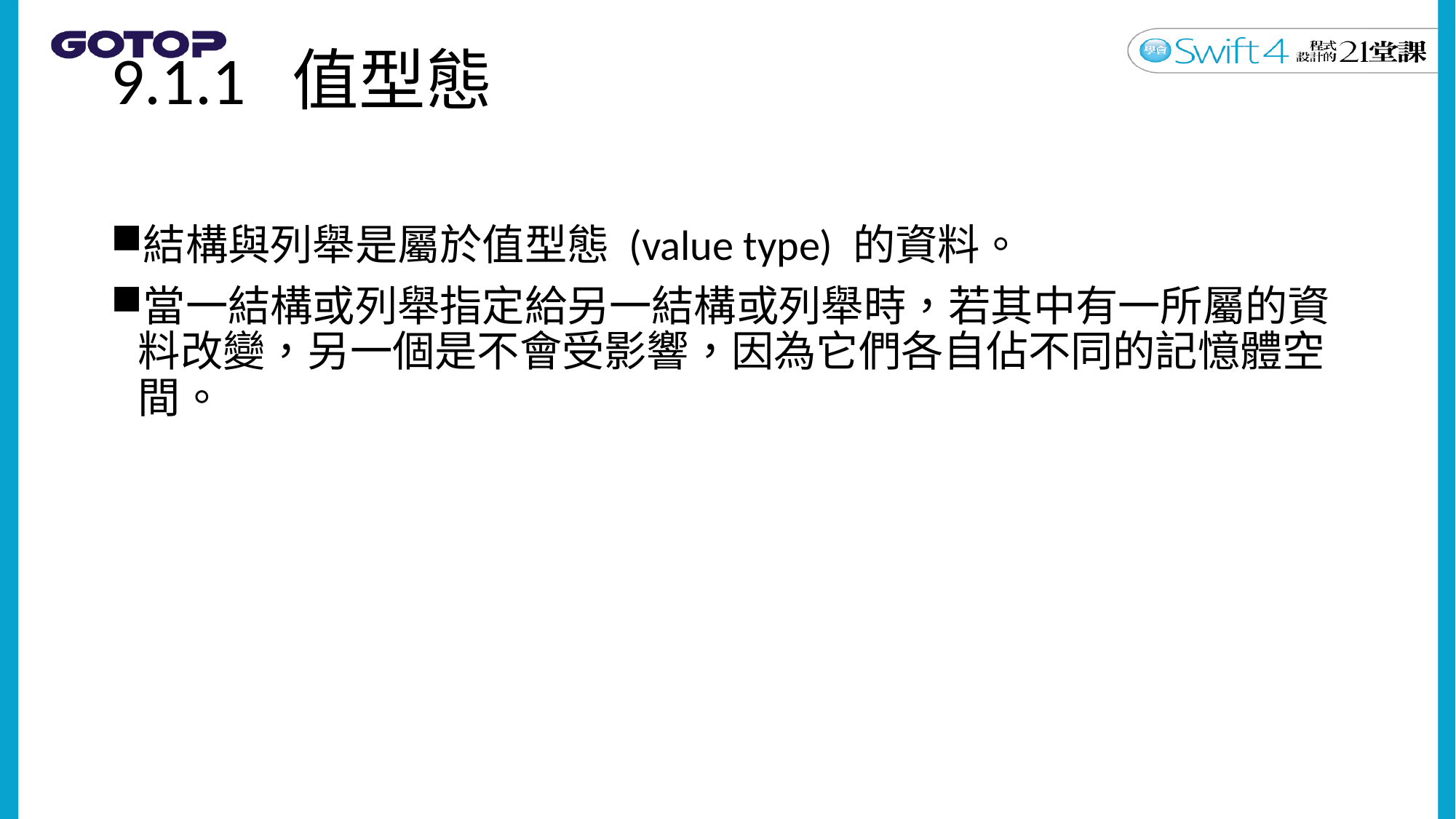

# 9.1.1  值型態
結構與列舉是屬於值型態 (value type) 的資料。
當一結構或列舉指定給另一結構或列舉時，若其中有一所屬的資料改變，另一個是不會受影響，因為它們各自佔不同的記憶體空間。